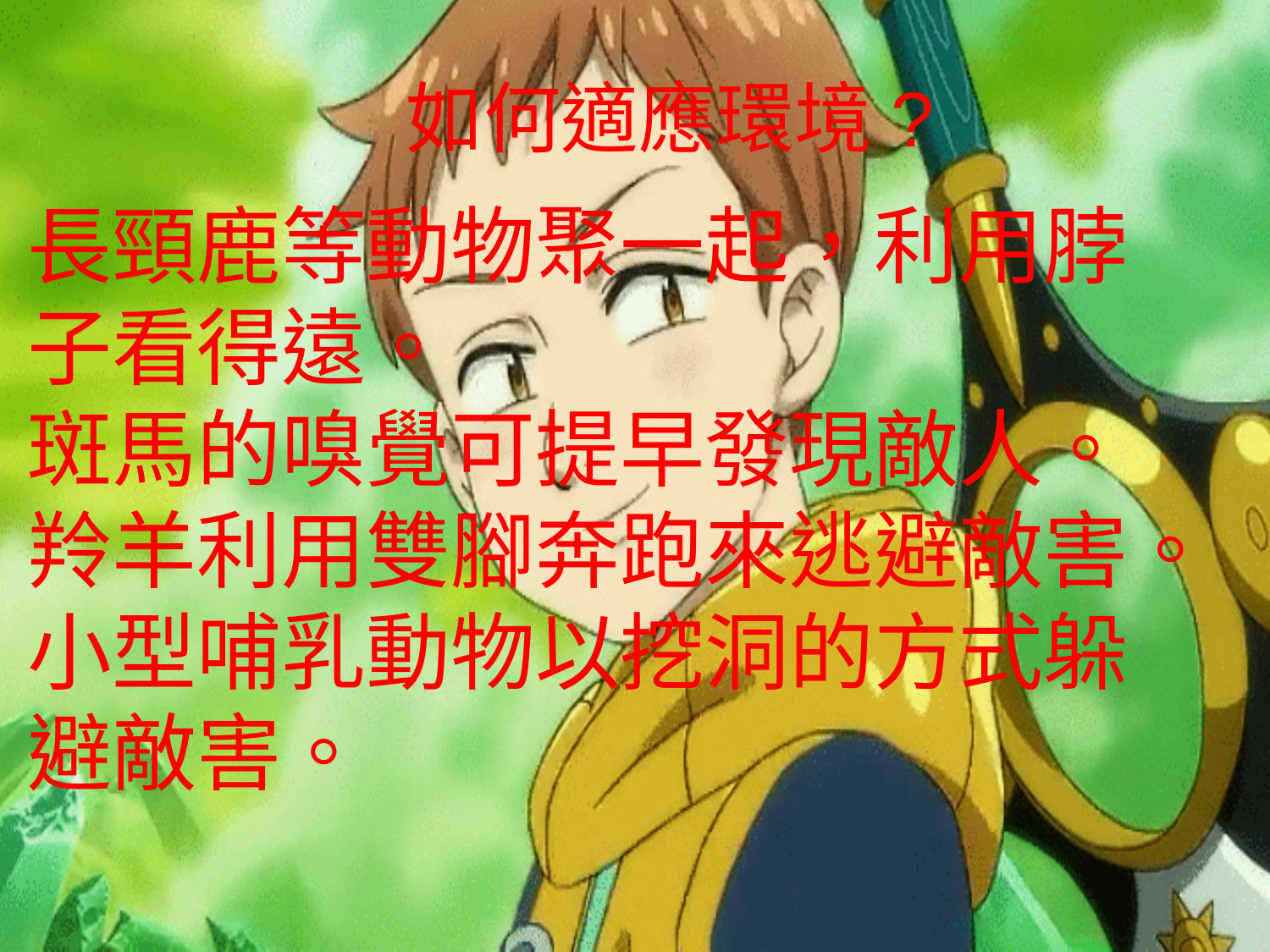

# 如何適應環境?
長頸鹿等動物聚一起，利用脖子看得遠。
斑馬的嗅覺可提早發現敵人。
羚羊利用雙腳奔跑來逃避敵害。
小型哺乳動物以挖洞的方式躲避敵害。